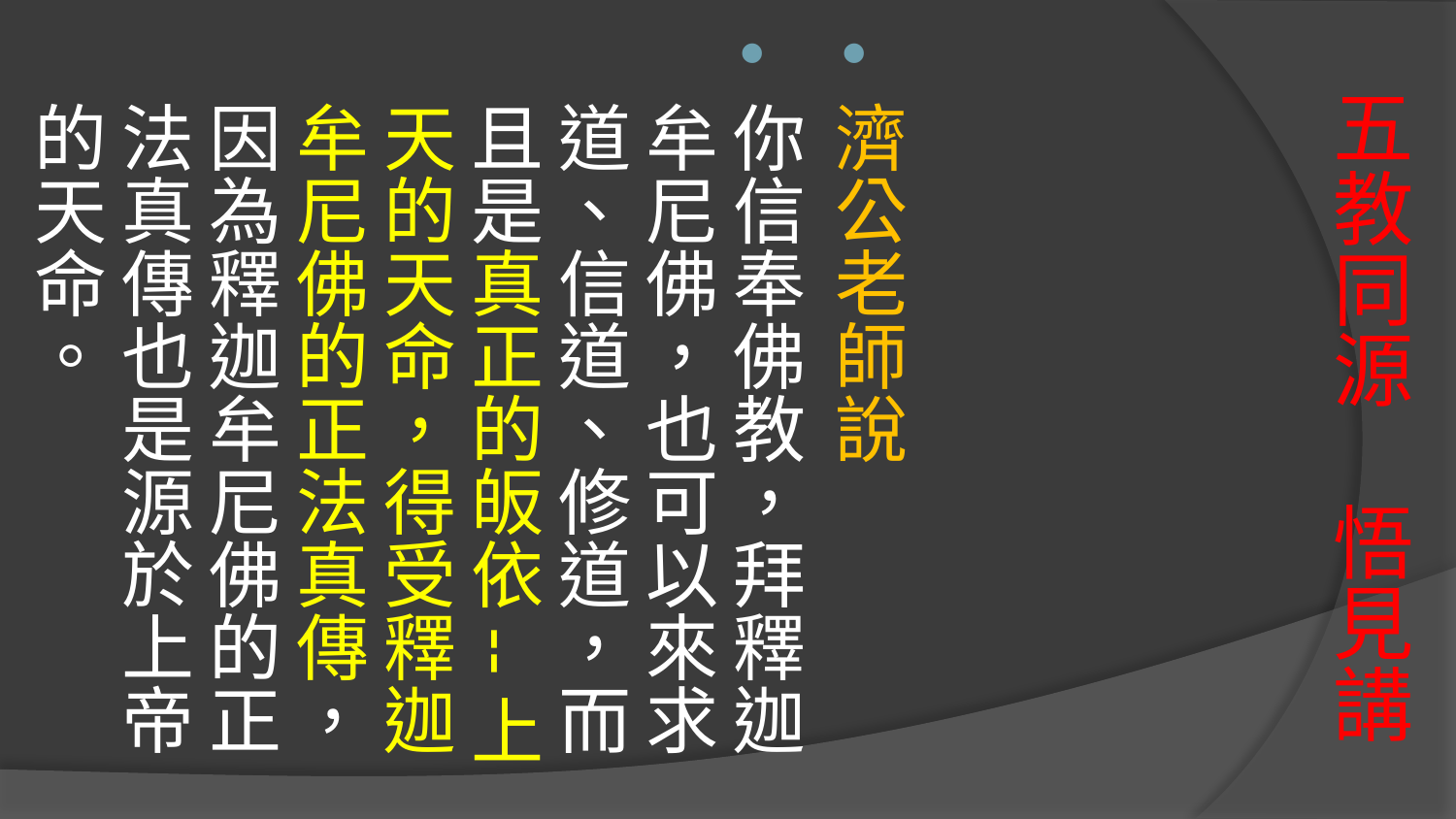

濟公老師說
你信奉佛教，拜釋迦牟尼佛，也可以來求道、信道、修道，而且是真正的皈依--上天的天命，得受釋迦牟尼佛的正法真傳，因為釋迦牟尼佛的正法真傳也是源於上帝的天命。
# 五教同源     悟見講